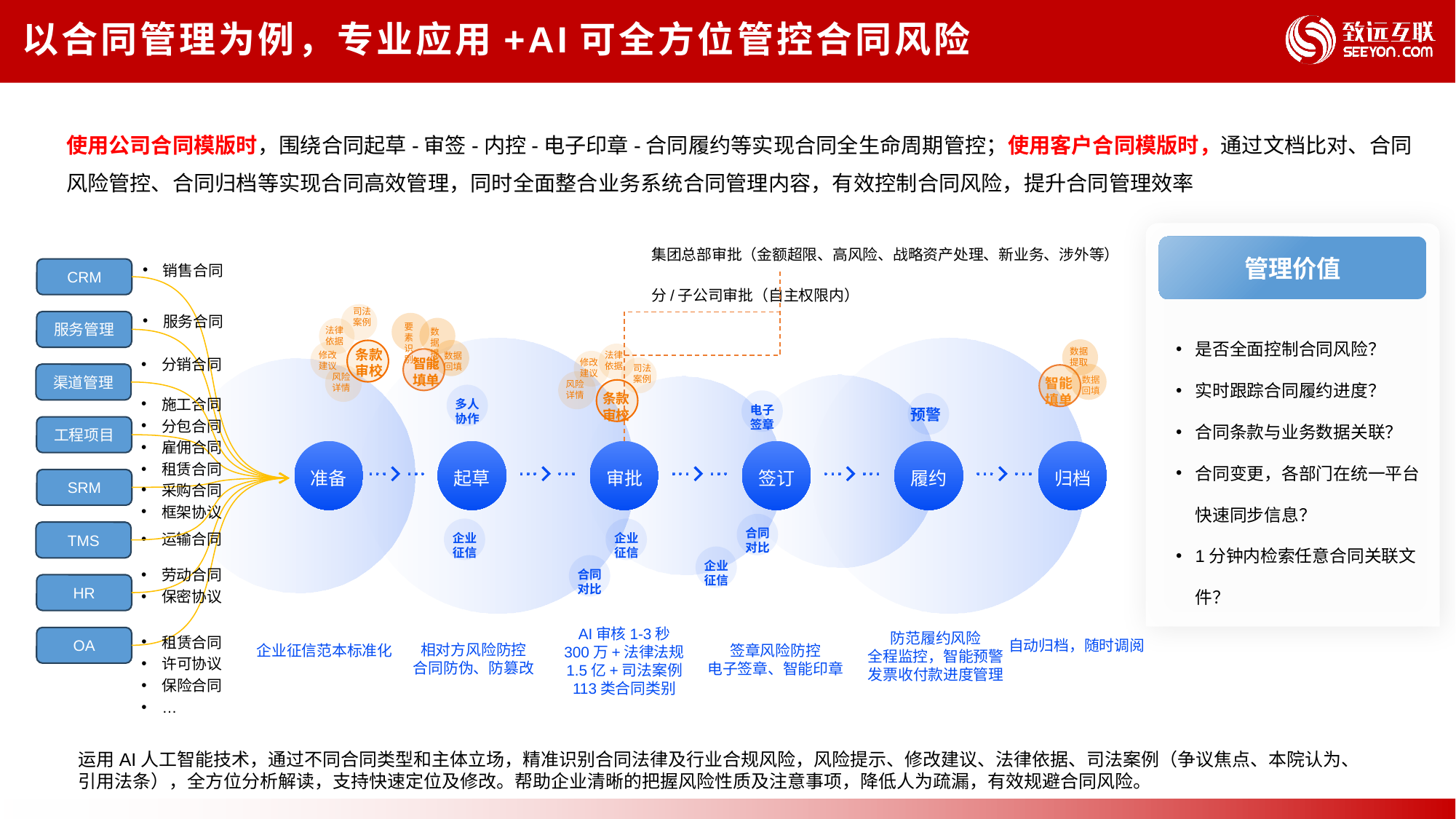

以合同管理为例，专业应用+AI可全方位管控合同风险
使用公司合同模版时，围绕合同起草-审签-内控-电子印章-合同履约等实现合同全生命周期管控；使用客户合同模版时，通过文档比对、合同风险管控、合同归档等实现合同高效管理，同时全面整合业务系统合同管理内容，有效控制合同风险，提升合同管理效率

管理价值
是否全面控制合同风险？
实时跟踪合同履约进度？
合同条款与业务数据关联？
合同变更，各部门在统一平台快速同步信息？
1分钟内检索任意合同关联文件？
集团总部审批（金额超限、高风险、战略资产处理、新业务、涉外等）
销售合同
CRM
分/子公司审批（自主权限内）
司法案例

服务合同
服务管理

要素识别

数据提取

法律依据

数据提取

数据回填

条款
审校

修改建议

法律依据
分销合同

智能
填单

修改建议
司法案例

数据回填
渠道管理

智能
填单

风险
详情

风险
详情

条款
审校

多人
协作
施工合同
分包合同
雇佣合同
租赁合同

电子
签章

预警
工程项目

准备

起草

审批

签订

履约

归档

SRM
采购合同
框架协议

合同
对比

企业
征信

企业
征信
运输合同
TMS

企业
征信

合同
对比
劳动合同
保密协议
HR
AI审核1-3秒
300万+法律法规
1.5亿+司法案例
113类合同类别
租赁合同
许可协议
保险合同
…

防范履约风险
全程监控，智能预警
发票收付款进度管理
OA
自动归档，随时调阅
相对方风险防控
合同防伪、防篡改
企业征信范本标准化
签章风险防控
电子签章、智能印章
运用AI人工智能技术，通过不同合同类型和主体立场，精准识别合同法律及行业合规风险，风险提示、修改建议、法律依据、司法案例（争议焦点、本院认为、引用法条），全方位分析解读，支持快速定位及修改。帮助企业清晰的把握风险性质及注意事项，降低人为疏漏，有效规避合同风险。